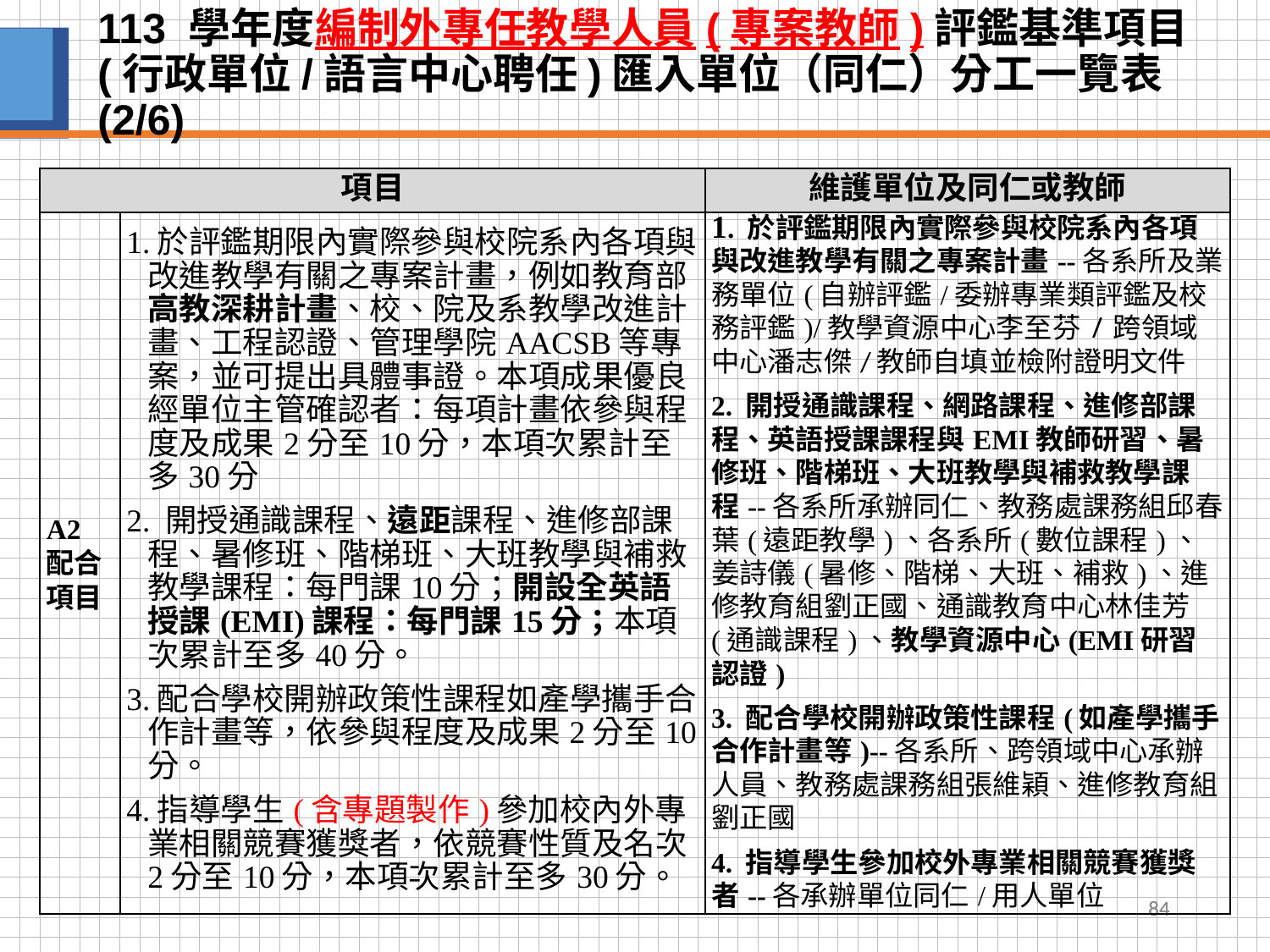

# 113 學年度編制外專任教學人員(專案教師)評鑑基準項目(行政單位/語言中心聘任)匯入單位（同仁）分工一覽表(2/6)
| 項目 |  | 維護單位及同仁或教師 |
| --- | --- | --- |
| A2配合項目 | 1.於評鑑期限內實際參與校院系內各項與改進教學有關之專案計畫，例如教育部高教深耕計畫、校、院及系教學改進計畫、工程認證、管理學院AACSB等專案，並可提出具體事證。本項成果優良經單位主管確認者：每項計畫依參與程度及成果2分至10分，本項次累計至多30分 2. 開授通識課程、遠距課程、進修部課程、暑修班、階梯班、大班教學與補救教學課程：每門課10分；開設全英語授課(EMI)課程：每門課15分；本項次累計至多40分。 3.配合學校開辦政策性課程如產學攜手合作計畫等，依參與程度及成果2分至10分。 4.指導學生(含專題製作)參加校內外專業相關競賽獲獎者，依競賽性質及名次2分至10分，本項次累計至多30分。 | 1. 於評鑑期限內實際參與校院系內各項與改進教學有關之專案計畫--各系所及業務單位(自辦評鑑/委辦專業類評鑑及校務評鑑)/教學資源中心李至芬/跨領域中心潘志傑/教師自填並檢附證明文件 2. 開授通識課程、網路課程、進修部課程、英語授課課程與EMI教師研習、暑修班、階梯班、大班教學與補救教學課程--各系所承辦同仁、教務處課務組邱春葉(遠距教學)、各系所(數位課程)、姜詩儀(暑修、階梯、大班、補救)、進修教育組劉正國、通識教育中心林佳芳(通識課程)、教學資源中心(EMI研習認證) 3. 配合學校開辦政策性課程(如產學攜手合作計畫等)--各系所、跨領域中心承辦人員、教務處課務組張維穎、進修教育組劉正國 4. 指導學生參加校外專業相關競賽獲獎者--各承辦單位同仁/用人單位 |
84